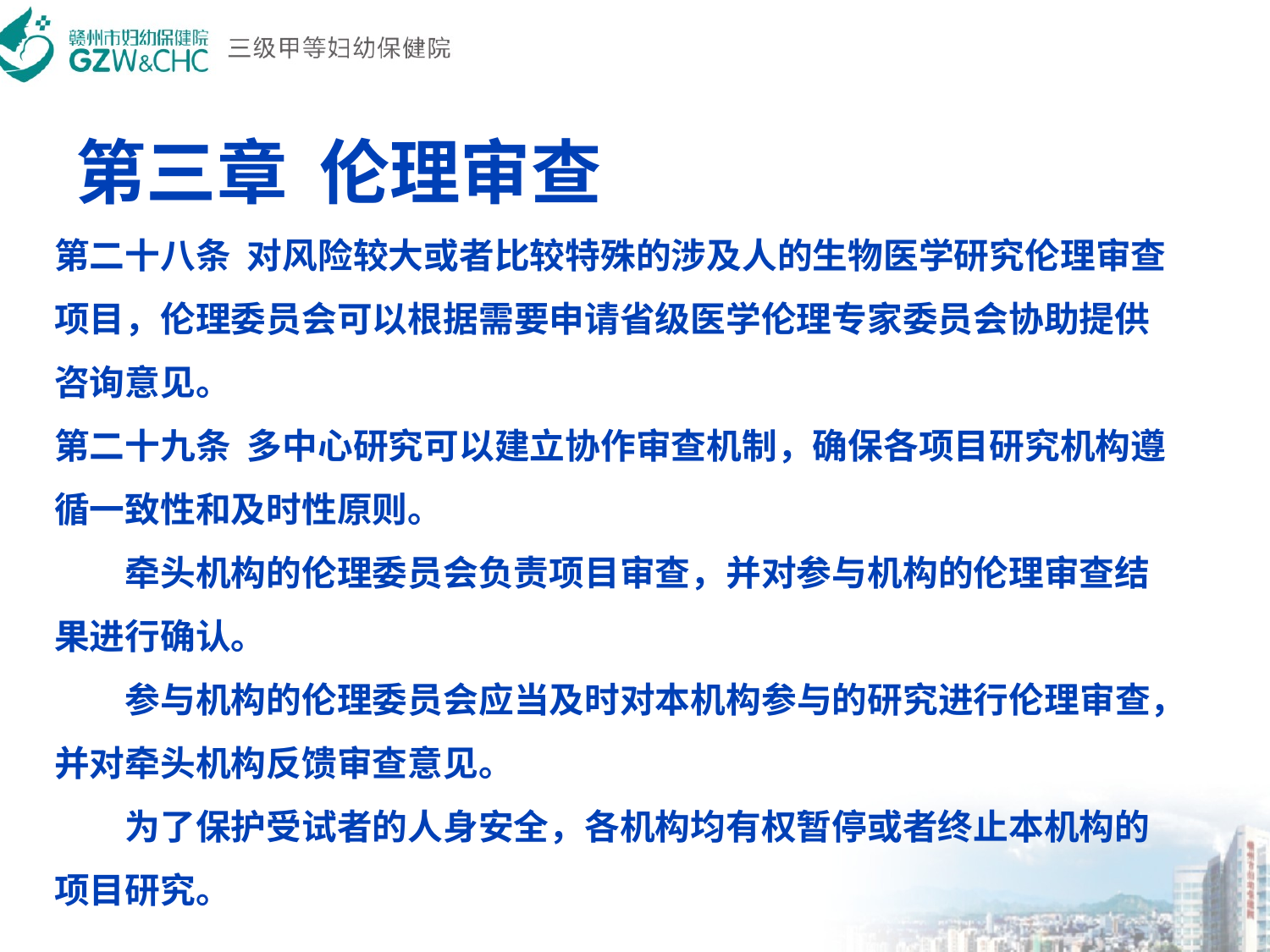

# 第三章  伦理审查
第二十八条  对风险较大或者比较特殊的涉及人的生物医学研究伦理审查项目，伦理委员会可以根据需要申请省级医学伦理专家委员会协助提供咨询意见。
第二十九条  多中心研究可以建立协作审查机制，确保各项目研究机构遵循一致性和及时性原则。
　　牵头机构的伦理委员会负责项目审查，并对参与机构的伦理审查结果进行确认。
　　参与机构的伦理委员会应当及时对本机构参与的研究进行伦理审查，并对牵头机构反馈审查意见。
　　为了保护受试者的人身安全，各机构均有权暂停或者终止本机构的项目研究。